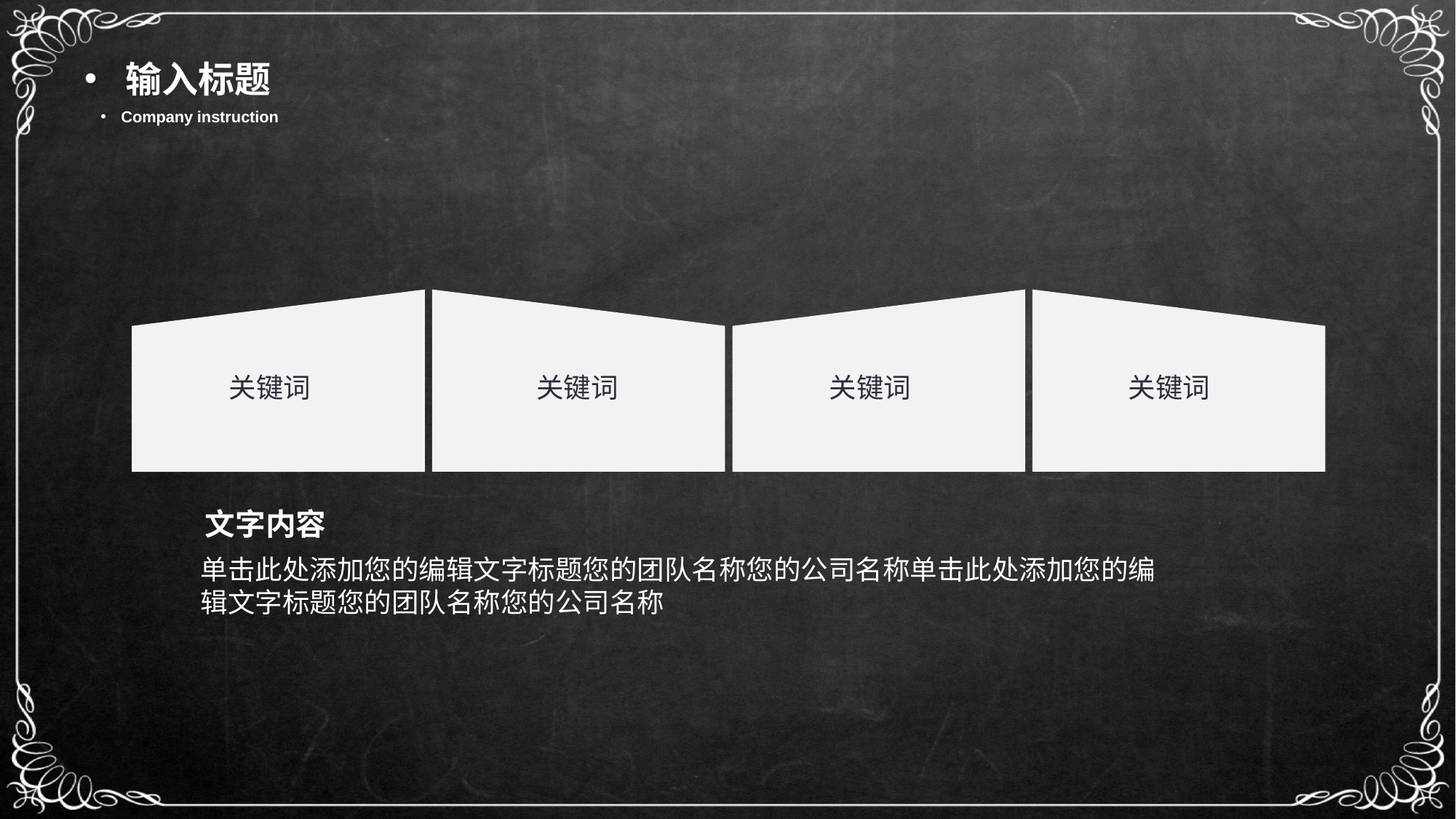

输入标题
Company instruction

关键词
关键词
关键词
关键词
文字内容

单击此处添加您的编辑文字标题您的团队名称您的公司名称单击此处添加您的编辑文字标题您的团队名称您的公司名称